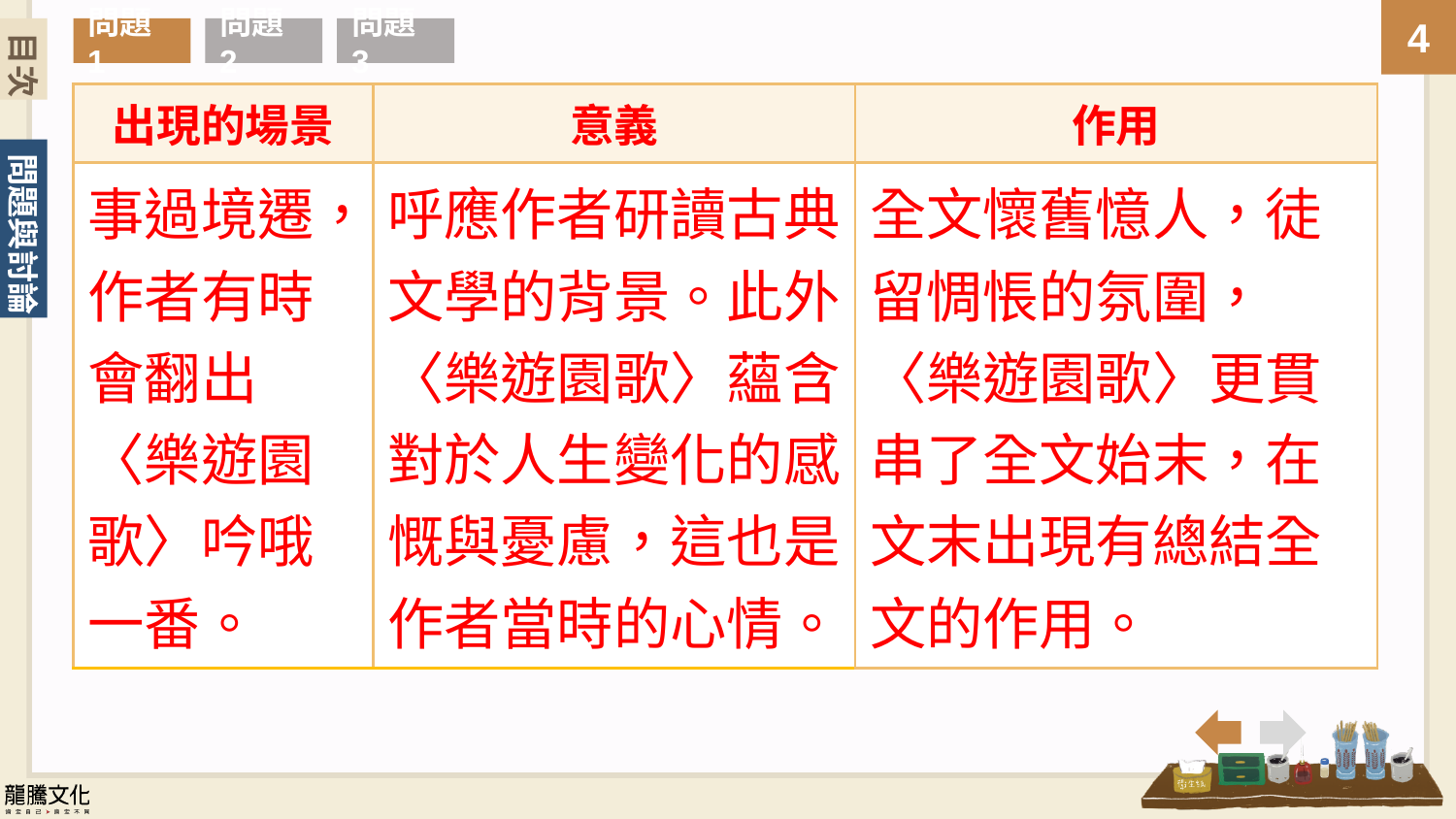

目次
問題1
問題2
問題3
| 出現的場景 | 意義 | 作用 |
| --- | --- | --- |
| 事過境遷，作者有時會翻出〈樂遊園歌〉吟哦一番。 | 呼應作者研讀古典文學的背景。此外，〈樂遊園歌〉蘊含對於人生變化的感慨與憂慮，這也是作者當時的心情。 | 全文懷舊憶人，徒留惆悵的氛圍，〈樂遊園歌〉更貫串了全文始末，在文末出現有總結全文的作用。 |